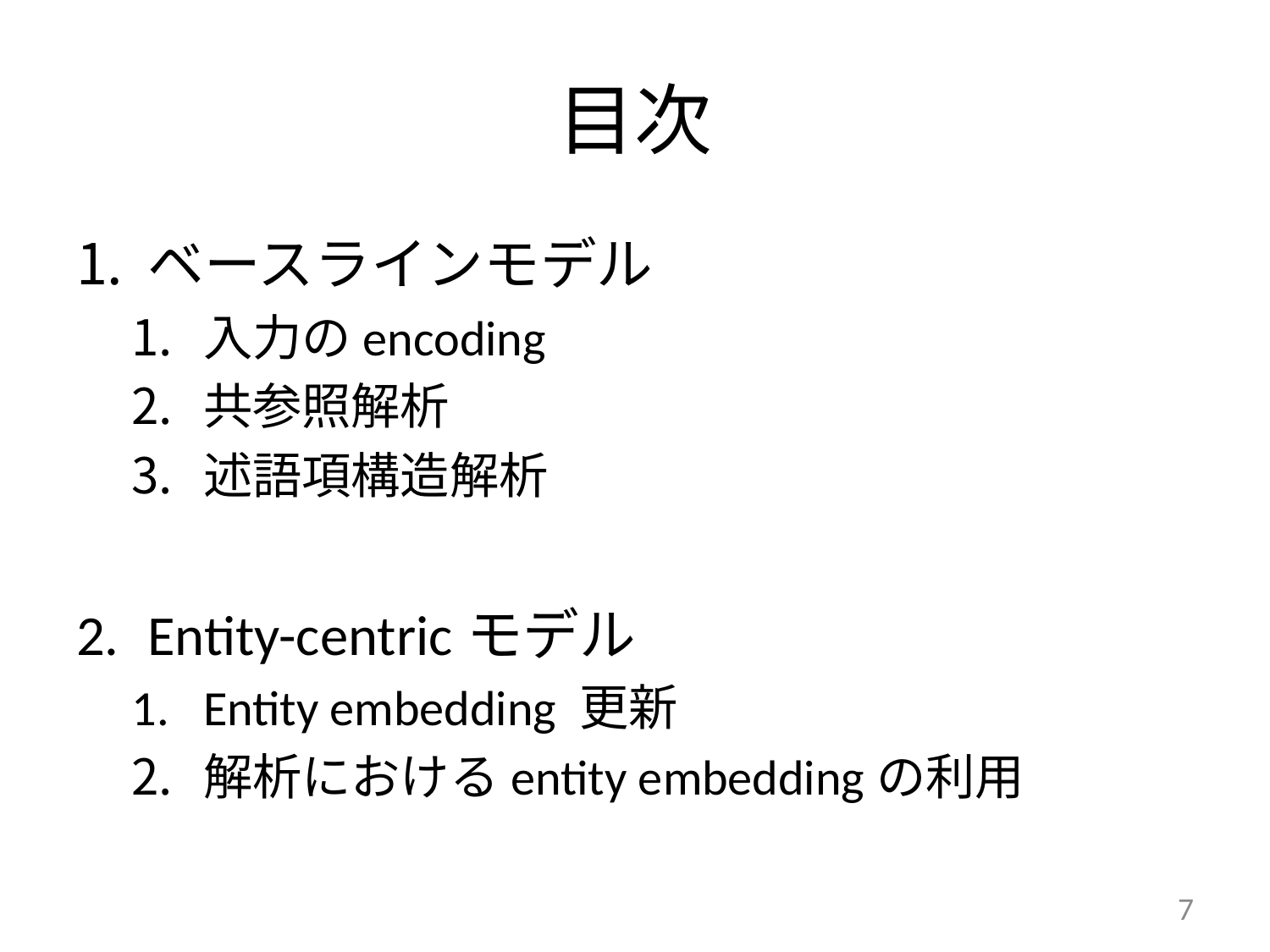

# 目次
ベースラインモデル
入力のencoding
共参照解析
述語項構造解析

Entity-centricモデル
Entity embedding 更新
解析におけるentity embeddingの利用
7